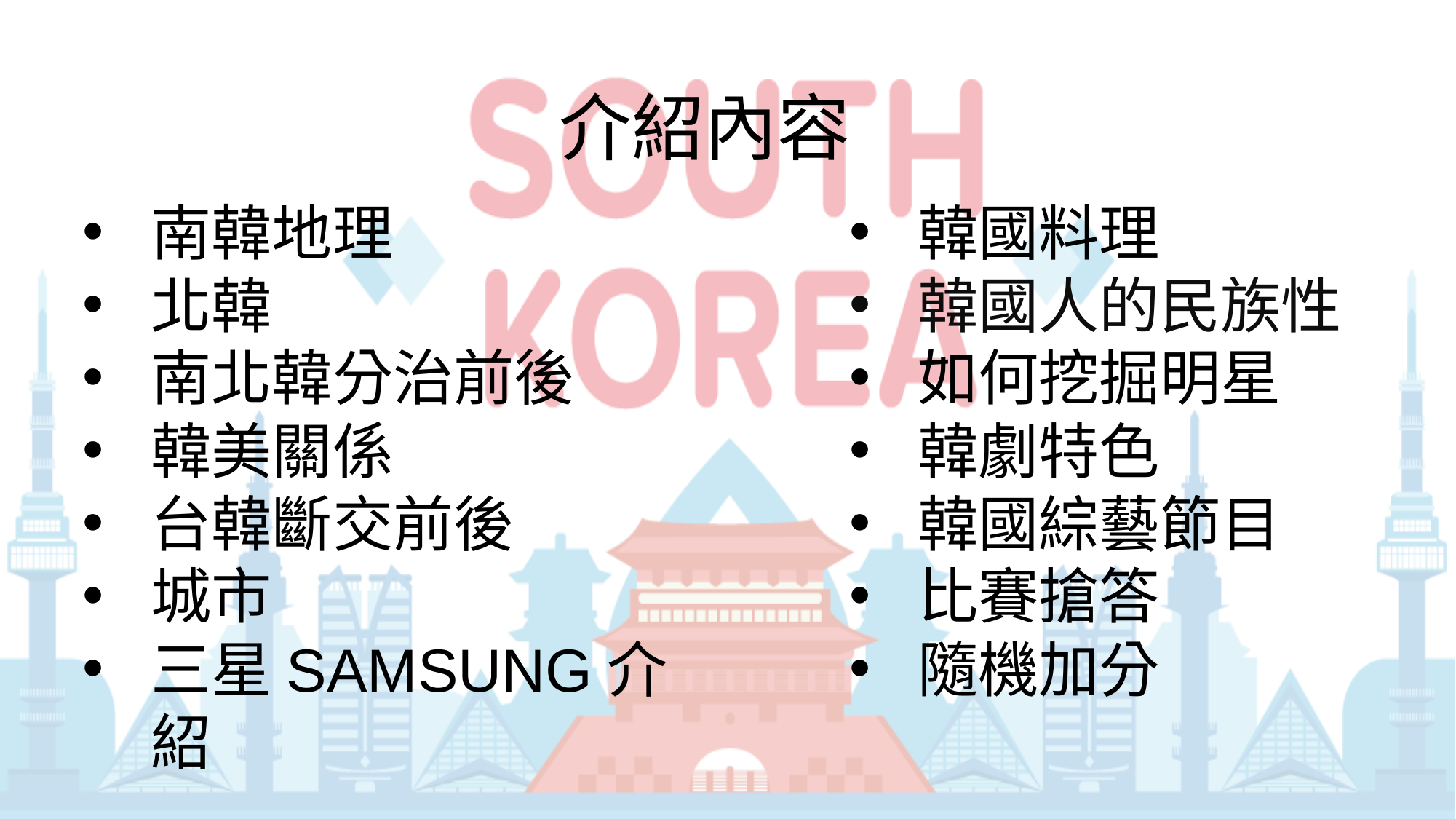

介紹內容
韓國料理
韓國人的民族性
如何挖掘明星
韓劇特色
韓國綜藝節目
比賽搶答
隨機加分
南韓地理
北韓
南北韓分治前後
韓美關係
台韓斷交前後
城市
三星SAMSUNG介紹